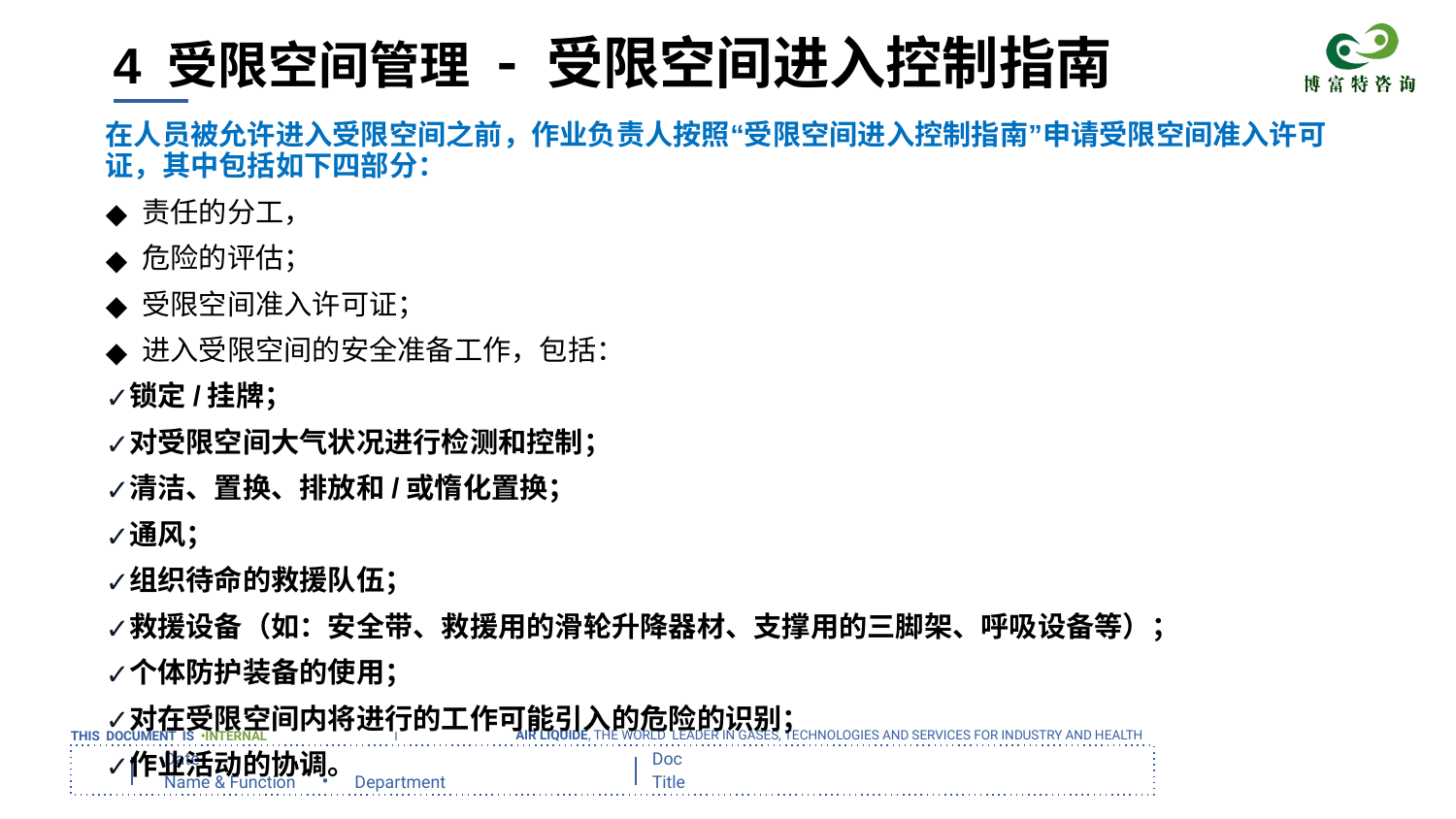

# 4 受限空间管理 - 受限空间进入控制指南
在人员被允许进入受限空间之前，作业负责人按照“受限空间进入控制指南”申请受限空间准入许可证，其中包括如下四部分：
 责任的分工，
 危险的评估；
 受限空间准入许可证；
 进入受限空间的安全准备工作，包括：
锁定/挂牌；
对受限空间大气状况进行检测和控制；
清洁、置换、排放和/或惰化置换；
通风；
组织待命的救援队伍；
救援设备（如：安全带、救援用的滑轮升降器材、支撑用的三脚架、呼吸设备等）；
个体防护装备的使用；
对在受限空间内将进行的工作可能引入的危险的识别；
作业活动的协调。

14